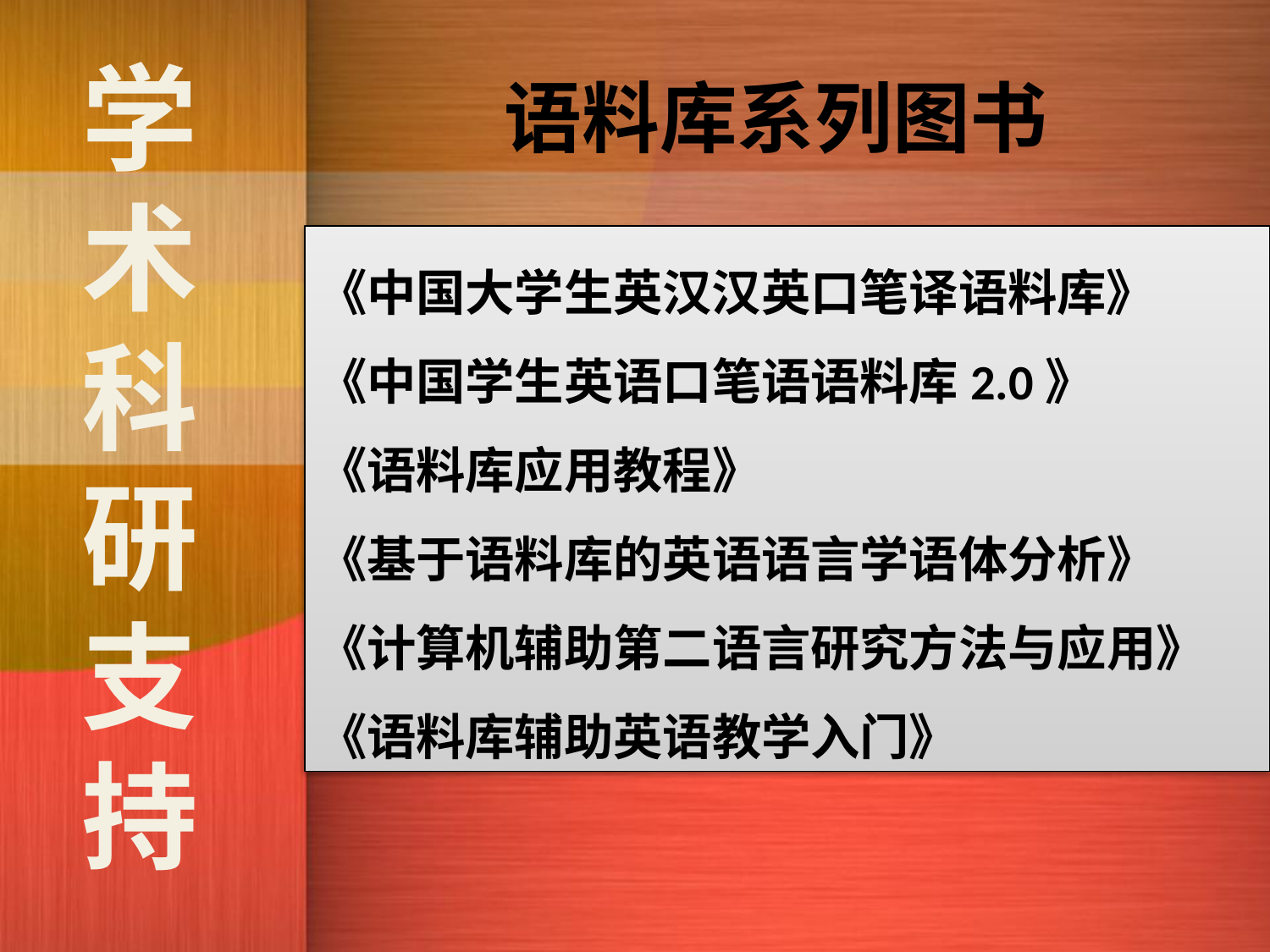

# 语料库系列图书
学术科研支持
《中国大学生英汉汉英口笔译语料库》
《中国学生英语口笔语语料库2.0》
《语料库应用教程》
《基于语料库的英语语言学语体分析》
《计算机辅助第二语言研究方法与应用》
《语料库辅助英语教学入门》